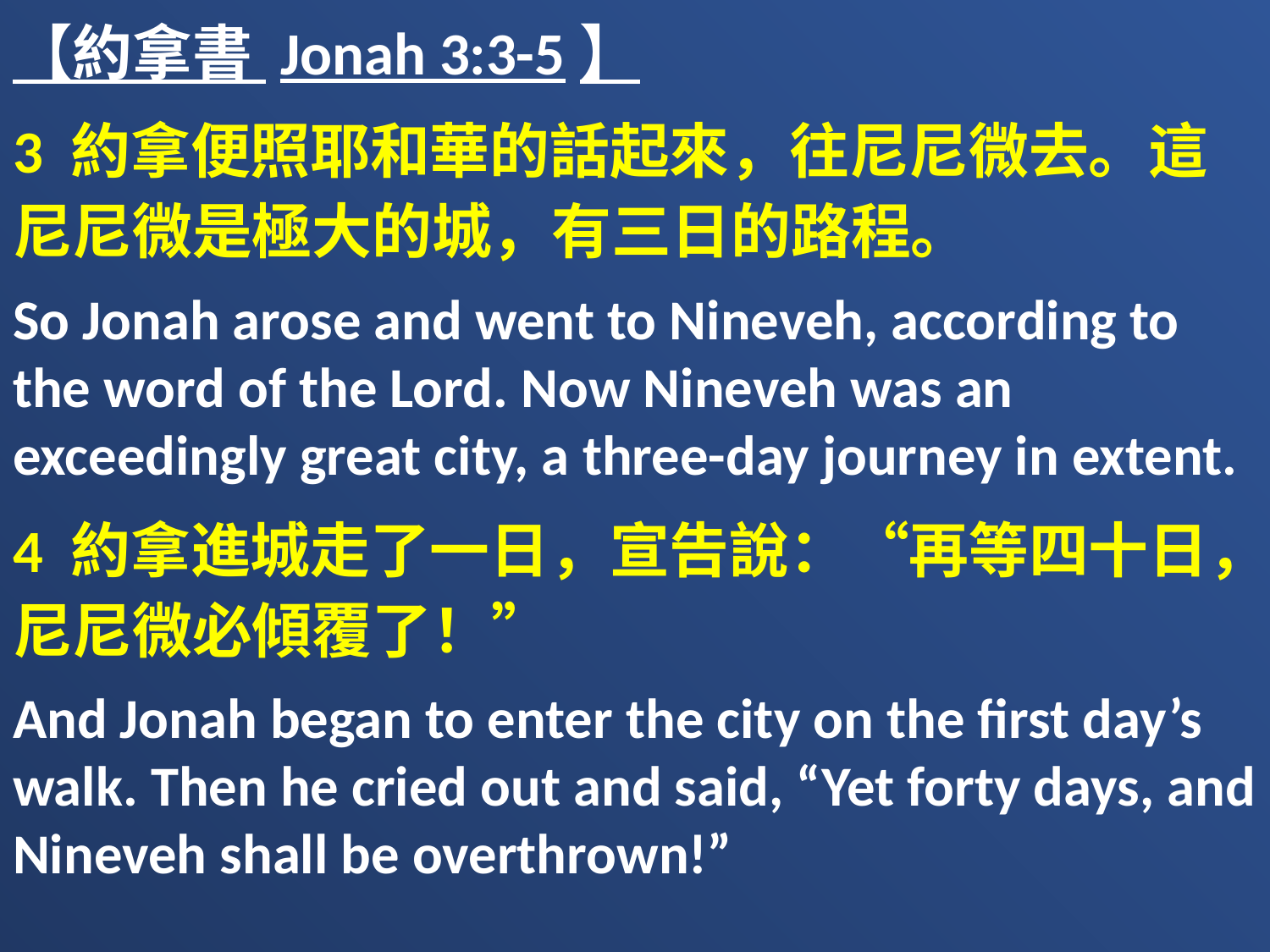

【約拿書 Jonah 3:3-5】
3 約拿便照耶和華的話起來，往尼尼微去。這尼尼微是極大的城，有三日的路程。
So Jonah arose and went to Nineveh, according to the word of the Lord. Now Nineveh was an exceedingly great city, a three-day journey in extent.
4 約拿進城走了一日，宣告說：“再等四十日，尼尼微必傾覆了！”
And Jonah began to enter the city on the first day’s walk. Then he cried out and said, “Yet forty days, and Nineveh shall be overthrown!”